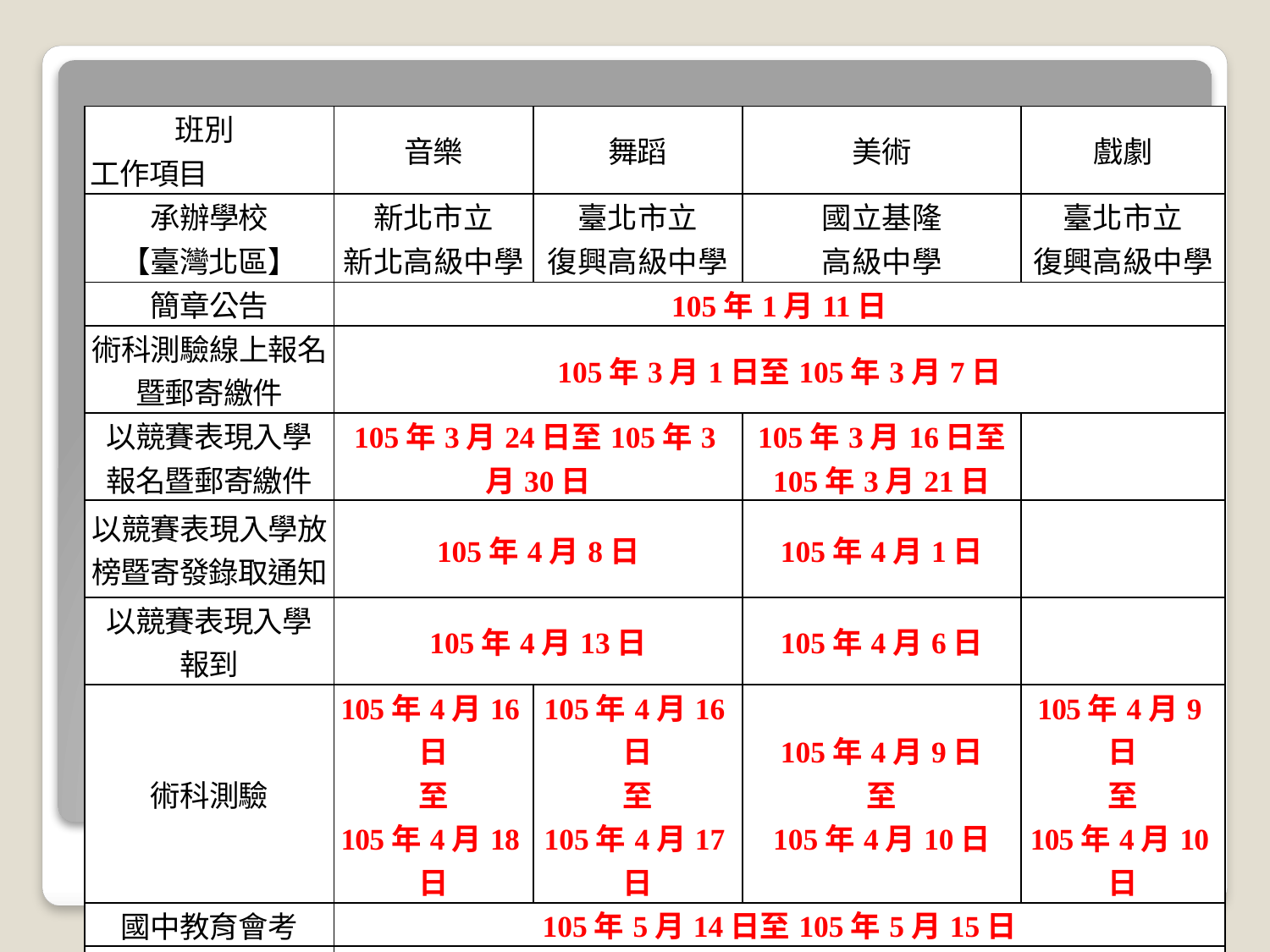

| 班別 工作項目 | 音樂 | 舞蹈 | 美術 | 戲劇 |
| --- | --- | --- | --- | --- |
| 承辦學校 【臺灣北區】 | 新北市立 新北高級中學 | 臺北市立 復興高級中學 | 國立基隆 高級中學 | 臺北市立 復興高級中學 |
| 簡章公告 | 105年1月11日 |  |  |  |
| 術科測驗線上報名暨郵寄繳件 | 105年3月1日至105年3月7日 |  |  |  |
| 以競賽表現入學 報名暨郵寄繳件 | 105年3月24日至105年3月30日 |  | 105年3月16日至 105年3月21日 |  |
| 以競賽表現入學放榜暨寄發錄取通知 | 105年4月8日 |  | 105年4月1日 |  |
| 以競賽表現入學 報到 | 105年4月13日 |  | 105年4月6日 |  |
| 術科測驗 | 105年4月16日 至 105年4月18日 | 105年4月16日 至 105年4月17日 | 105年4月9日 至 105年4月10日 | 105年4月9日 至 105年4月10日 |
| 國中教育會考 | 105年5月14日至105年5月15日 |  |  |  |
| 甄選入學報名 暨郵寄繳件 | 105年6月13日至105年6月17日 |  |  |  |
| 甄選入學分發現場撕榜暨報到 | 105年7月6 日 |  |  |  |
86